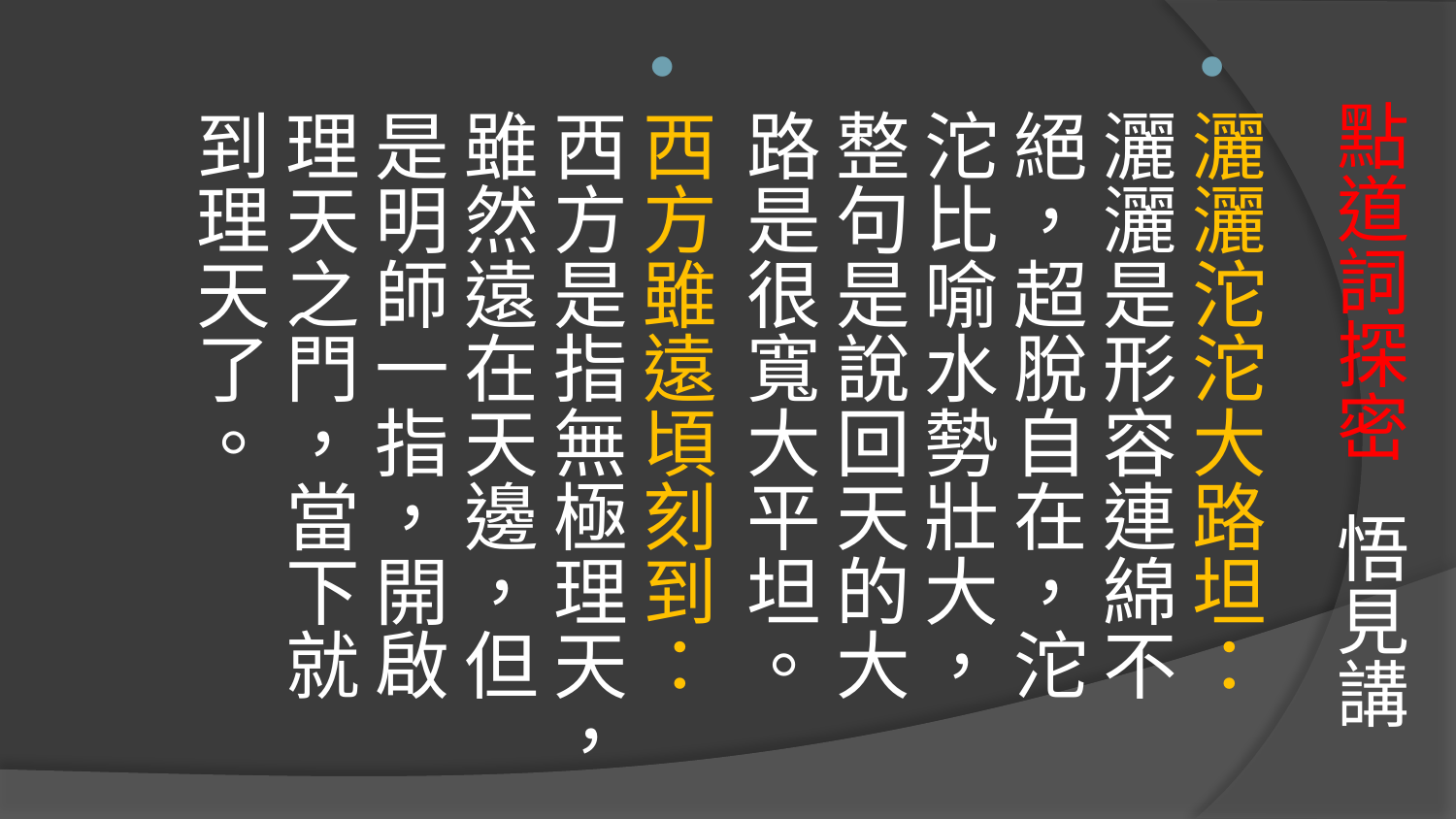

灑灑沱沱大路坦： 灑灑是形容連綿不絕，超脫自在，沱沱比喻水勢壯大，整句是說回天的大路是很寬大平坦。
西方雖遠頃刻到：西方是指無極理天，雖然遠在天邊，但是明師一指，開啟理天之門，當下就到理天了。

# 點道詞探密   悟見講